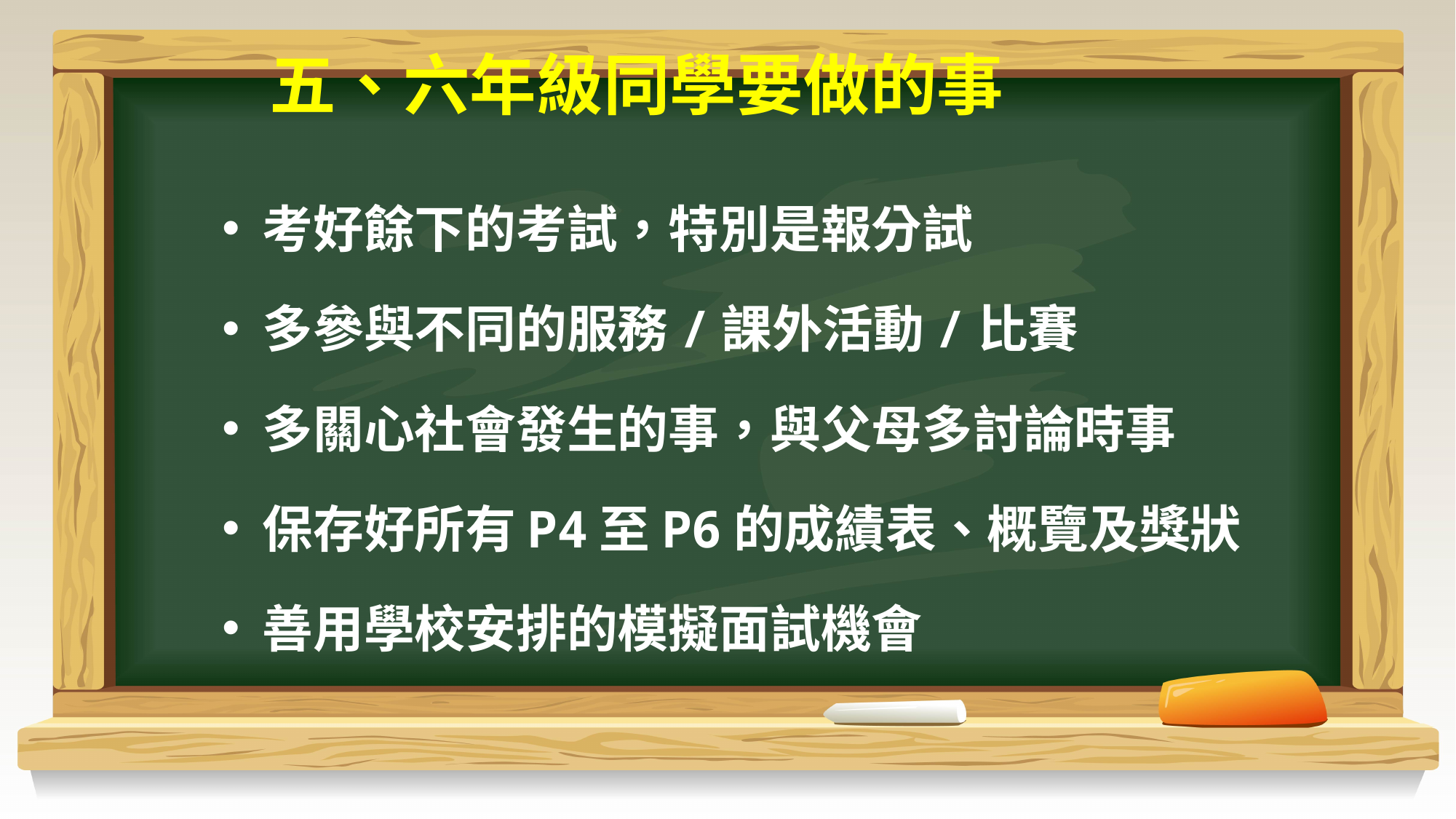

# 五、六年級同學要做的事
考好餘下的考試，特別是報分試
多參與不同的服務/課外活動/比賽
多關心社會發生的事，與父母多討論時事
保存好所有P4至P6的成績表、概覽及獎狀
善用學校安排的模擬面試機會